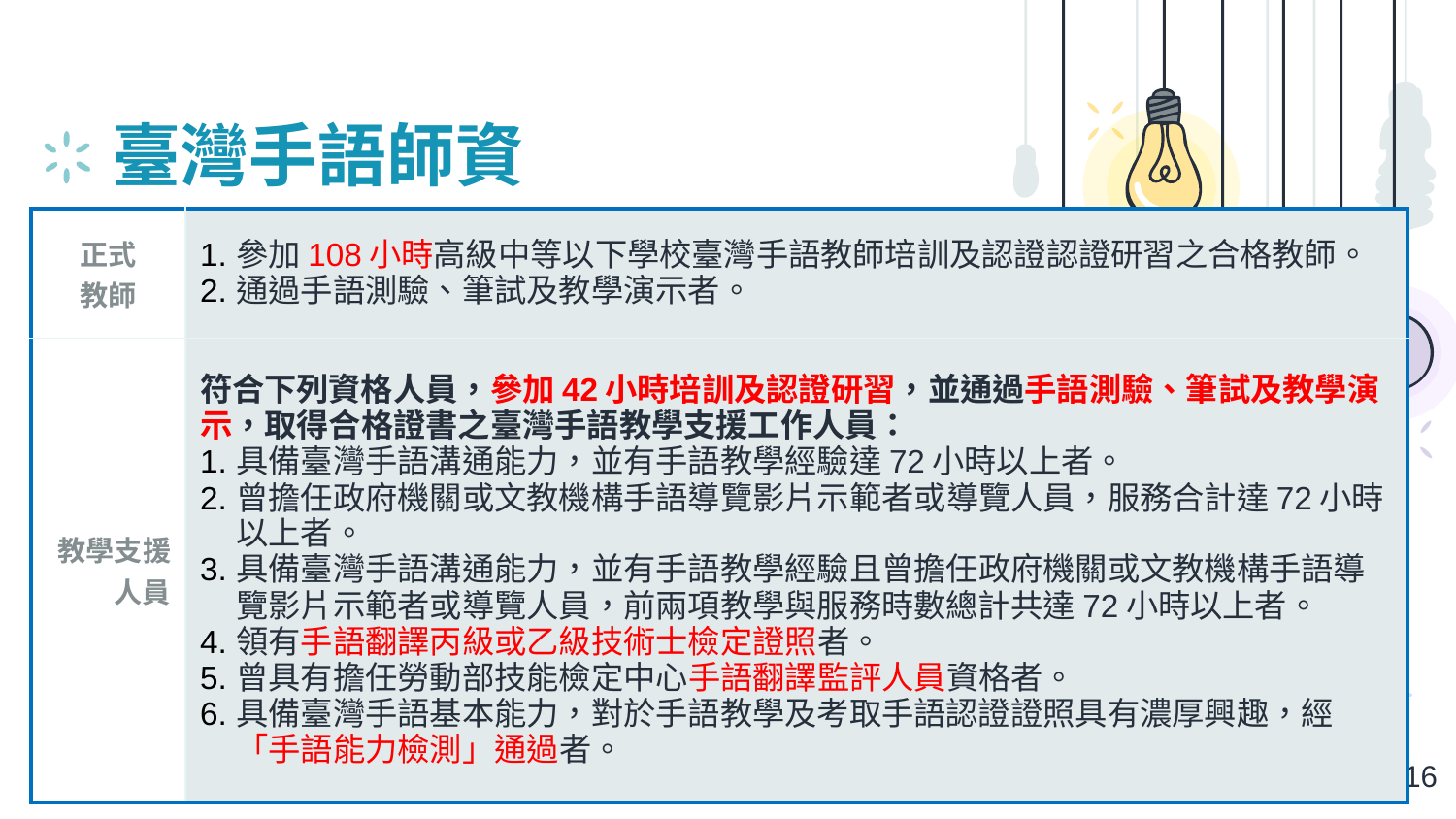

# 臺灣手語師資
| 正式 教師 | 參加108小時高級中等以下學校臺灣手語教師培訓及認證認證研習之合格教師。 通過手語測驗、筆試及教學演示者。 |
| --- | --- |
| 教學支援人員 | 符合下列資格人員，參加42小時培訓及認證研習，並通過手語測驗、筆試及教學演示，取得合格證書之臺灣手語教學支援工作人員： 具備臺灣手語溝通能力，並有手語教學經驗達72小時以上者。 曾擔任政府機關或文教機構手語導覽影片示範者或導覽人員，服務合計達72小時以上者。 具備臺灣手語溝通能力，並有手語教學經驗且曾擔任政府機關或文教機構手語導覽影片示範者或導覽人員，前兩項教學與服務時數總計共達72小時以上者。 領有手語翻譯丙級或乙級技術士檢定證照者。 曾具有擔任勞動部技能檢定中心手語翻譯監評人員資格者。 具備臺灣手語基本能力，對於手語教學及考取手語認證證照具有濃厚興趣，經「手語能力檢測」通過者。 |
16